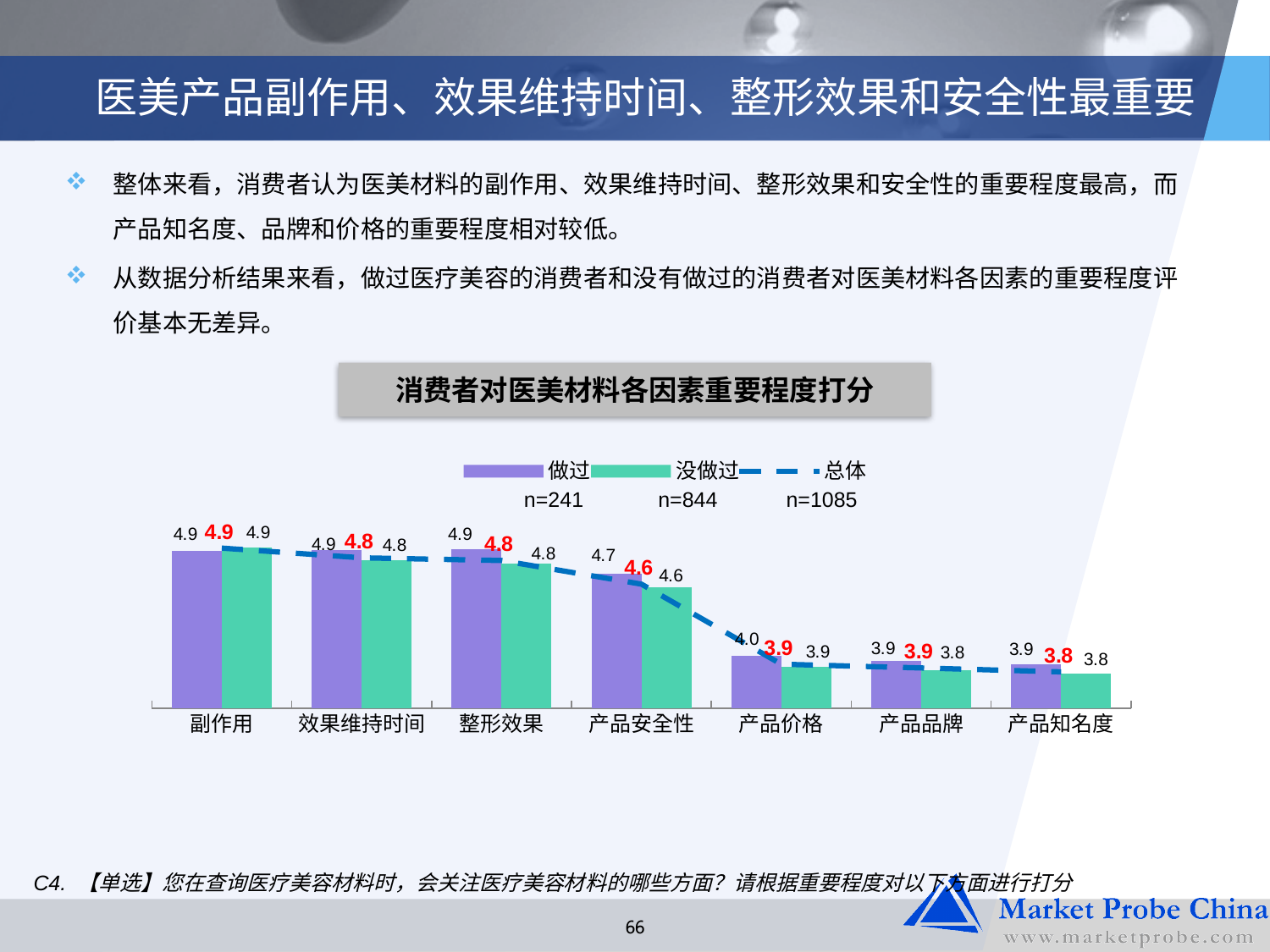

# 医美产品副作用、效果维持时间、整形效果和安全性最重要
整体来看，消费者认为医美材料的副作用、效果维持时间、整形效果和安全性的重要程度最高，而产品知名度、品牌和价格的重要程度相对较低。
从数据分析结果来看，做过医疗美容的消费者和没有做过的消费者对医美材料各因素的重要程度评价基本无差异。
消费者对医美材料各因素重要程度打分

### Chart

| Category | 做过 | 没做过 | 总体 |
|---|---|---|---|
| 副作用 | 4.892116182572614 | 4.9265402843601915 | 4.9188940092165865 |
| 效果维持时间 | 4.9004149377593365 | 4.813981042654028 | 4.833179723502306 |
| 整形效果 | 4.908713692946058 | 4.780805687203791 | 4.809216589861751 |
| 产品安全性 | 4.688796680497926 | 4.574644549763033 | 4.6000000000000005 |
| 产品价格 | 3.962655601659747 | 3.8708530805687156 | 3.8912442396313347 |
| 产品品牌 | 3.917012448132779 | 3.8412322274881543 | 3.858064516129027 |
| 产品知名度 | 3.8879668049792517 | 3.804502369668244 | 3.823041474654374 |
| n=241 | n=844 | n=1085 |
| --- | --- | --- |
C4. 【单选】您在查询医疗美容材料时，会关注医疗美容材料的哪些方面？请根据重要程度对以下方面进行打分
66